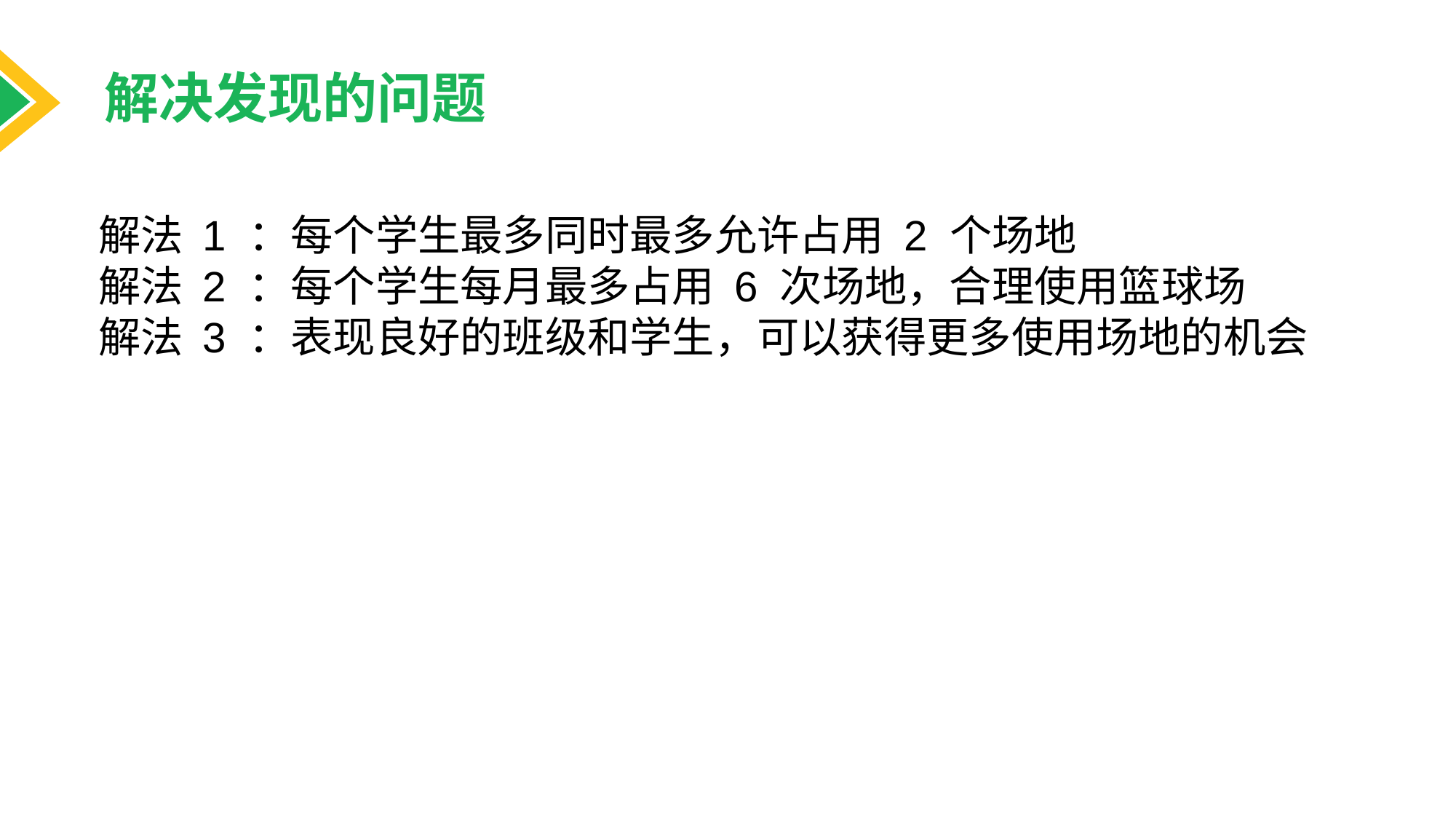

解决发现的问题

解法 1 ：每个学生最多同时最多允许占用 2 个场地
解法 2 ：每个学生每月最多占用 6 次场地，合理使用篮球场
解法 3 ：表现良好的班级和学生，可以获得更多使用场地的机会